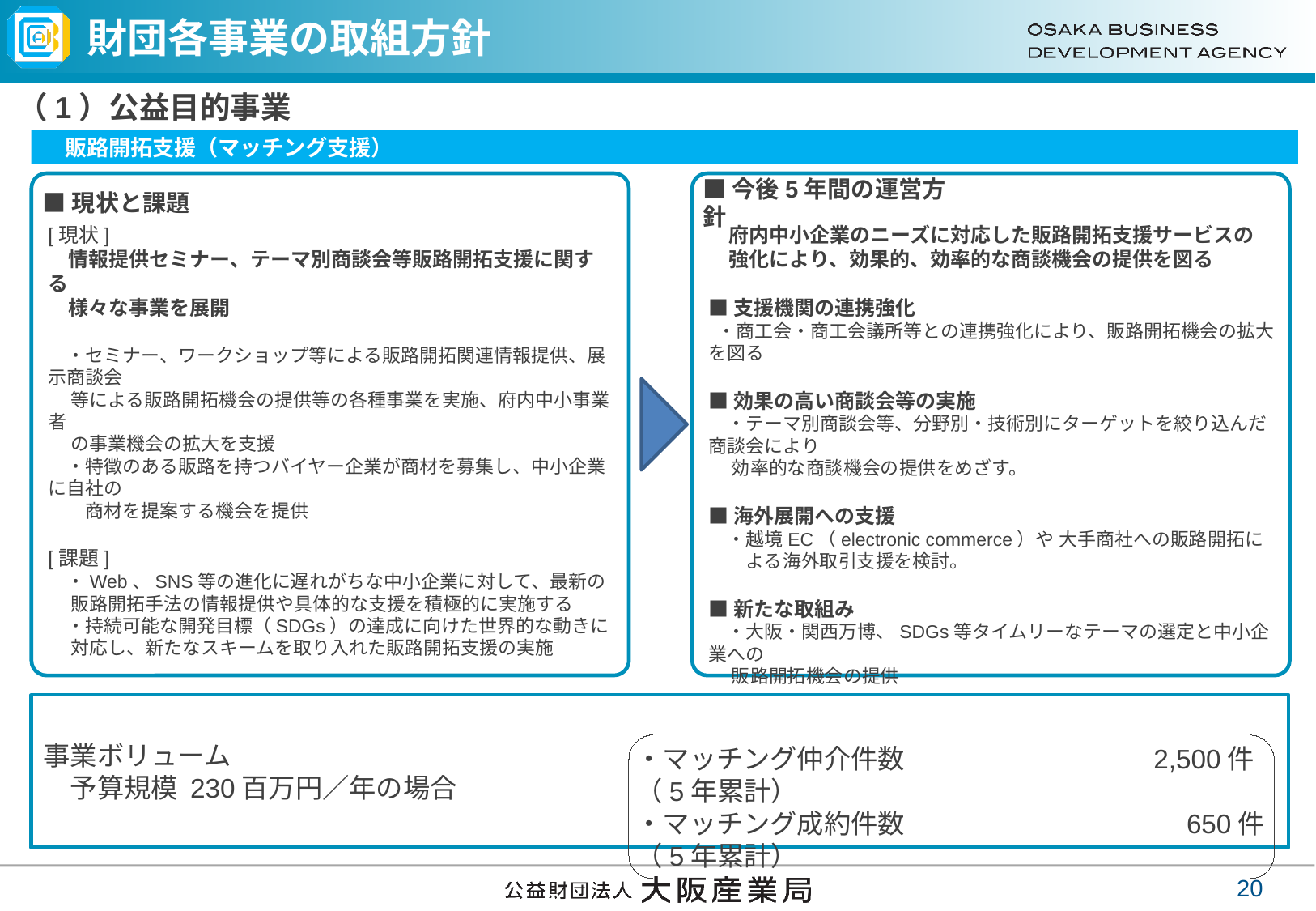

# 財団各事業の取組方針
（1）公益目的事業
　販路開拓支援（マッチング支援）

■現状と課題
■今後5年間の運営方針
[現状]
　情報提供セミナー、テーマ別商談会等販路開拓支援に関する
　様々な事業を展開

　・セミナー、ワークショップ等による販路開拓関連情報提供、展示商談会
　 等による販路開拓機会の提供等の各種事業を実施、府内中小事業者
　 の事業機会の拡大を支援
　・特徴のある販路を持つバイヤー企業が商材を募集し、中小企業に自社の
　　商材を提案する機会を提供

[課題]
　・Web、SNS等の進化に遅れがちな中小企業に対して、最新の
　 販路開拓手法の情報提供や具体的な支援を積極的に実施する
　・持続可能な開発目標（SDGs）の達成に向けた世界的な動きに
　 対応し、新たなスキームを取り入れた販路開拓支援の実施
　府内中小企業のニーズに対応した販路開拓支援サービスの
　強化により、効果的、効率的な商談機会の提供を図る

■支援機関の連携強化
 ・商工会・商工会議所等との連携強化により、販路開拓機会の拡大を図る

■効果の高い商談会等の実施
　・テーマ別商談会等、分野別・技術別にターゲットを絞り込んだ商談会により
　 効率的な商談機会の提供をめざす。

■海外展開への支援
　・越境EC（electronic commerce）や 大手商社への販路開拓に
　　よる海外取引支援を検討。

■新たな取組み
　・大阪・関西万博、SDGs等タイムリーなテーマの選定と中小企業への
　 販路開拓機会の提供

事業ボリューム
　予算規模 230百万円／年の場合
・マッチング仲介件数　　　　　　　　　2,500件（5年累計）
・マッチング成約件数　　　　　　 　　　　650件（5年累計）
20